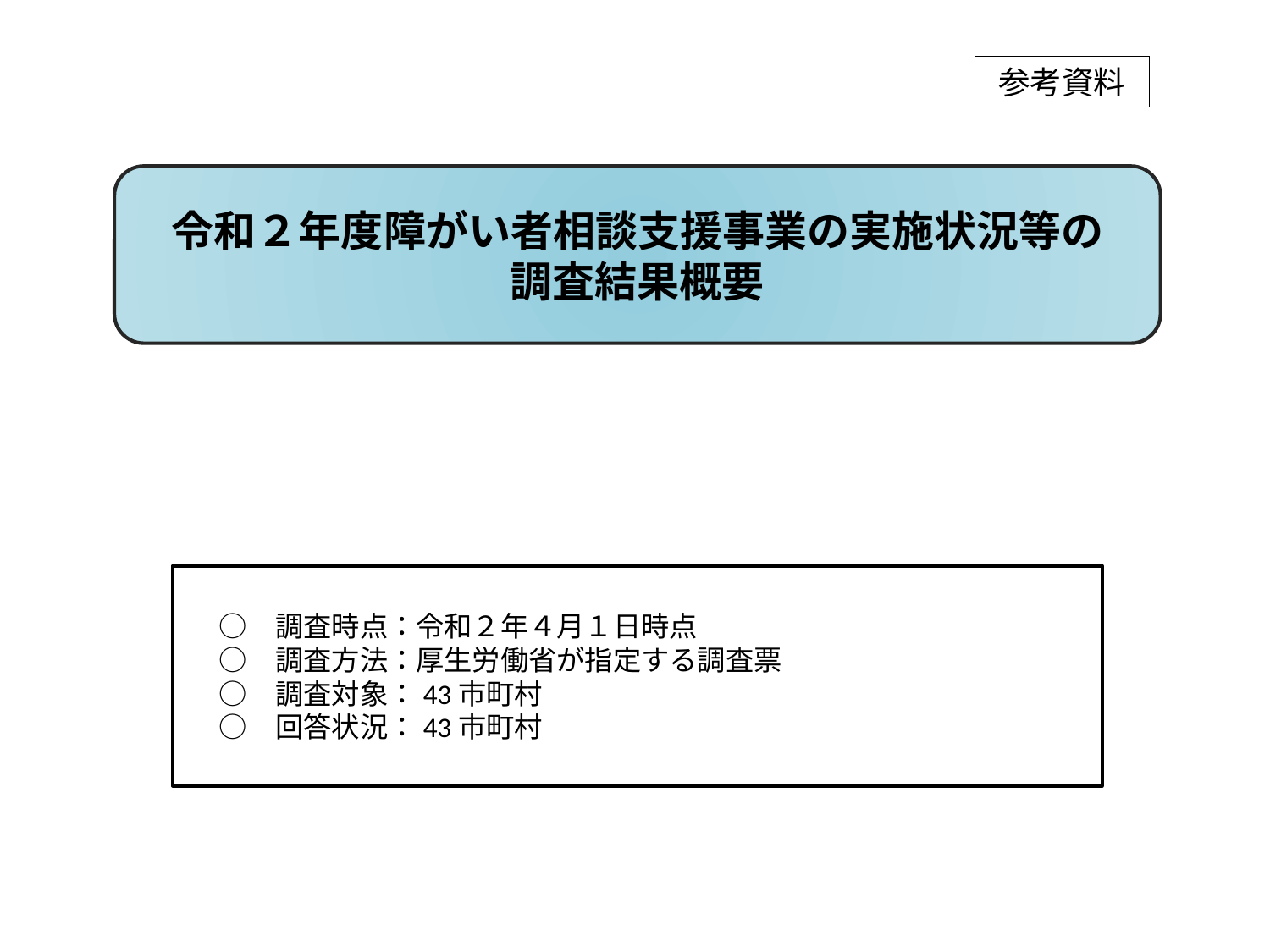

参考資料
令和２年度障がい者相談支援事業の実施状況等の
調査結果概要
　 ○　調査時点：令和２年４月１日時点
　 ○　調査方法：厚生労働省が指定する調査票
　 ○　調査対象：43市町村
　 ○　回答状況：43市町村